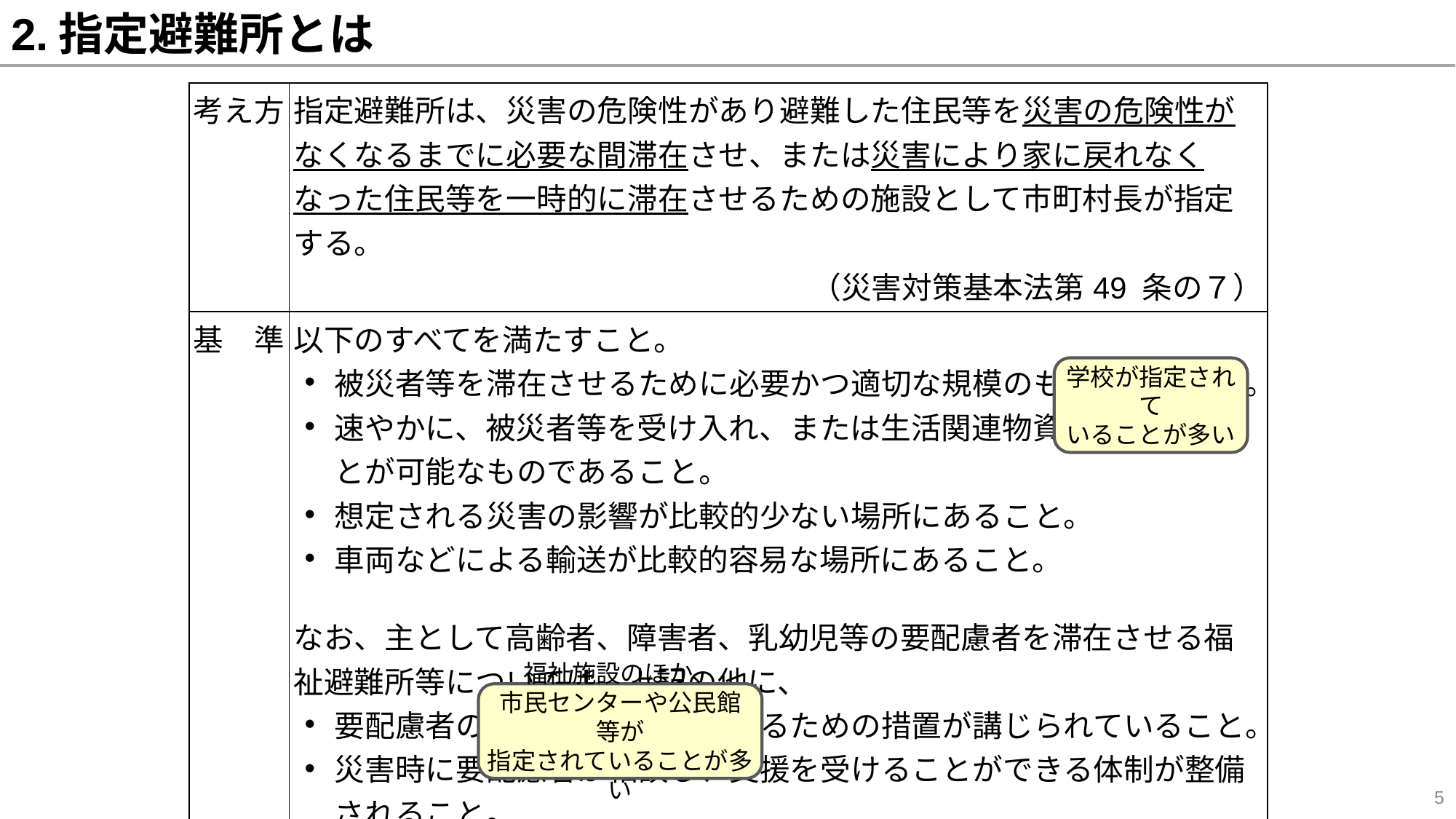

# 2.指定避難所とは
| 考え方 | 指定避難所は、災害の危険性があり避難した住民等を災害の危険性がなくなるまでに必要な間滞在させ、または災害により家に戻れなくなった住民等を一時的に滞在させるための施設として市町村長が指定する。 （災害対策基本法第49 条の７） |
| --- | --- |
| 基　準 | 以下のすべてを満たすこと。 被災者等を滞在させるために必要かつ適切な規模のものであること。 速やかに、被災者等を受け入れ、または生活関連物資を配布することが可能なものであること。 想定される災害の影響が比較的少ない場所にあること。 車両などによる輸送が比較的容易な場所にあること。 なお、主として高齢者、障害者、乳幼児等の要配慮者を滞在させる福祉避難所等については、上記の他に、 要配慮者の円滑な利用を確保するための措置が講じられていること。 災害時に要配慮者が相談し、支援を受けることができる体制が整備されること。 災害時に主として要配慮者を滞在させるために必要な居室が可能な限り確保されること。 　　　（災害対策基本法令第20 条の６） |
学校が指定されて
いることが多い
福祉施設のほか、
市民センターや公民館等が
指定されていることが多い
5